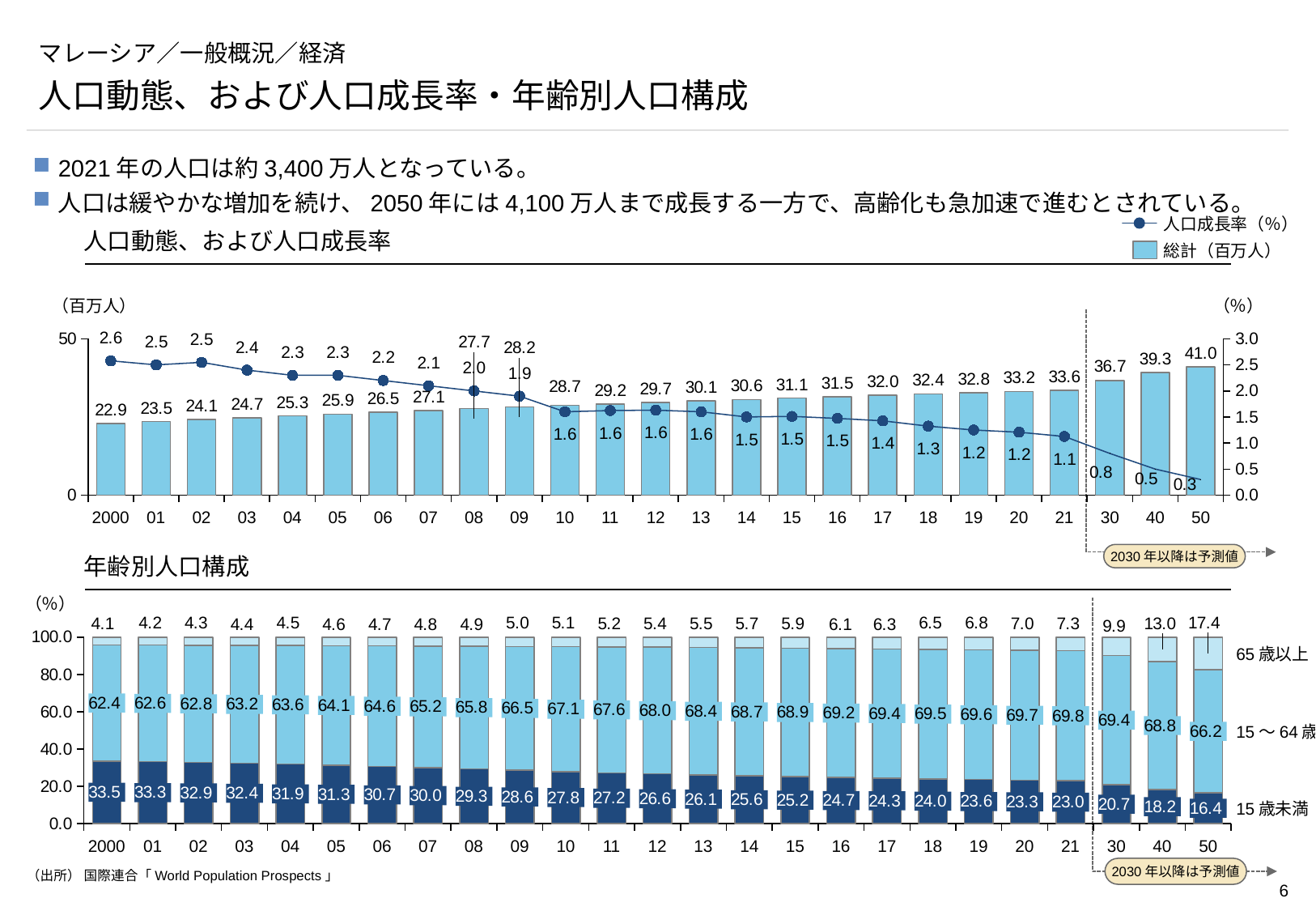

# マレーシア／一般概況／経済
人口動態、および人口成長率・年齢別人口構成
2021年の人口は約3,400万人となっている。
人口は緩やかな増加を続け、2050年には4,100万人まで成長する一方で、高齢化も急加速で進むとされている。
人口成長率（％）

人口動態、および人口成長率
総計（百万人）

（百万人）
（％）

2030年以降は予測値

### Chart

| Category |  |  |
|---|---|---|
2000
01
02
03
04
05
06
07
08
09
10
11
12
13
14
15
16
17
18
19
20
21
30
40
50
年齢別人口構成
（％）

2030年以降は予測値

### Chart

| Category |  |  |  |
|---|---|---|---|
65歳以上
15～64歳
15歳未満
2000
01
02
03
04
05
06
07
08
09
10
11
12
13
14
15
16
17
18
19
20
21
30
40
50
（出所） 国際連合「World Population Prospects」